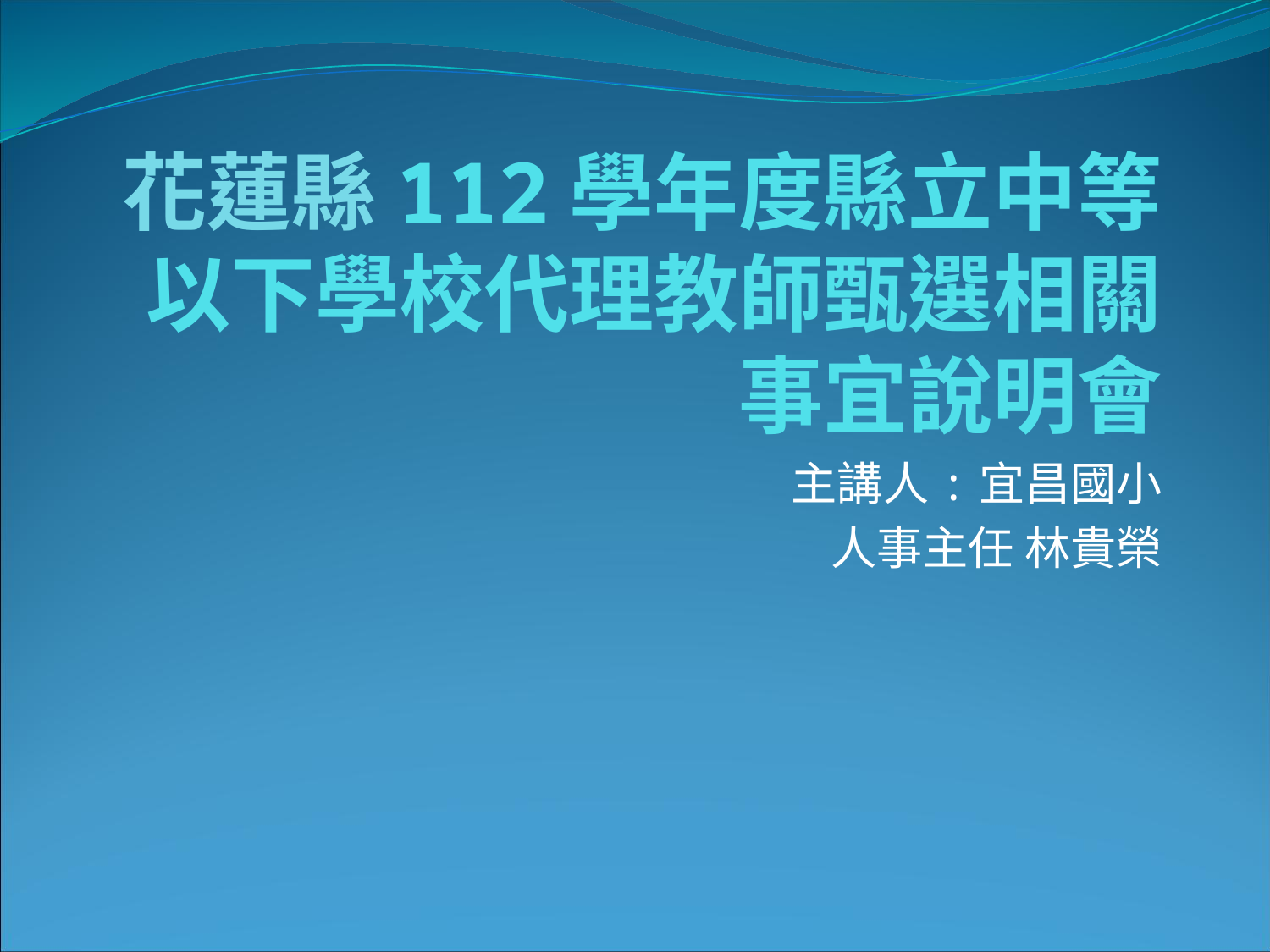

# 花蓮縣112學年度縣立中等以下學校代理教師甄選相關事宜說明會
主講人:宜昌國小
人事主任 林貴榮